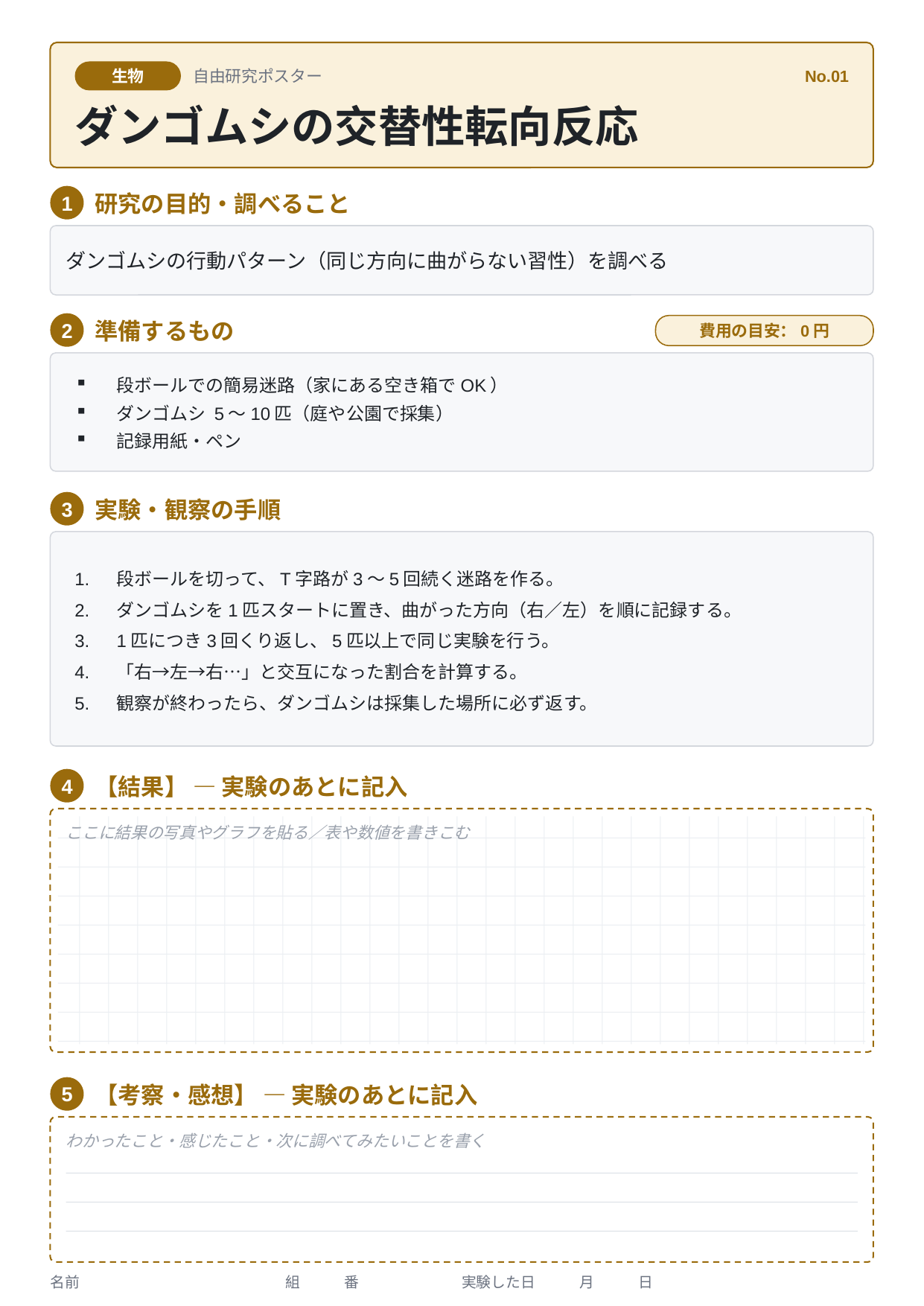

生物
自由研究ポスター
No.01
ダンゴムシの交替性転向反応
研究の目的・調べること

1

ダンゴムシの行動パターン（同じ方向に曲がらない習性）を調べる
準備するもの

2

費用の目安：0円

段ボールでの簡易迷路（家にある空き箱でOK）
ダンゴムシ 5〜10匹（庭や公園で採集）
記録用紙・ペン
実験・観察の手順

3

段ボールを切って、T字路が3〜5回続く迷路を作る。
ダンゴムシを1匹スタートに置き、曲がった方向（右／左）を順に記録する。
1匹につき3回くり返し、5匹以上で同じ実験を行う。
「右→左→右…」と交互になった割合を計算する。
観察が終わったら、ダンゴムシは採集した場所に必ず返す。
【結果】 — 実験のあとに記入

4

ここに結果の写真やグラフを貼る／表や数値を書きこむ

【考察・感想】 — 実験のあとに記入

5

わかったこと・感じたこと・次に調べてみたいことを書く

名前　　　　　　　　　　　　　　組　　　番　　　　　　　実験した日　　　月　　　日